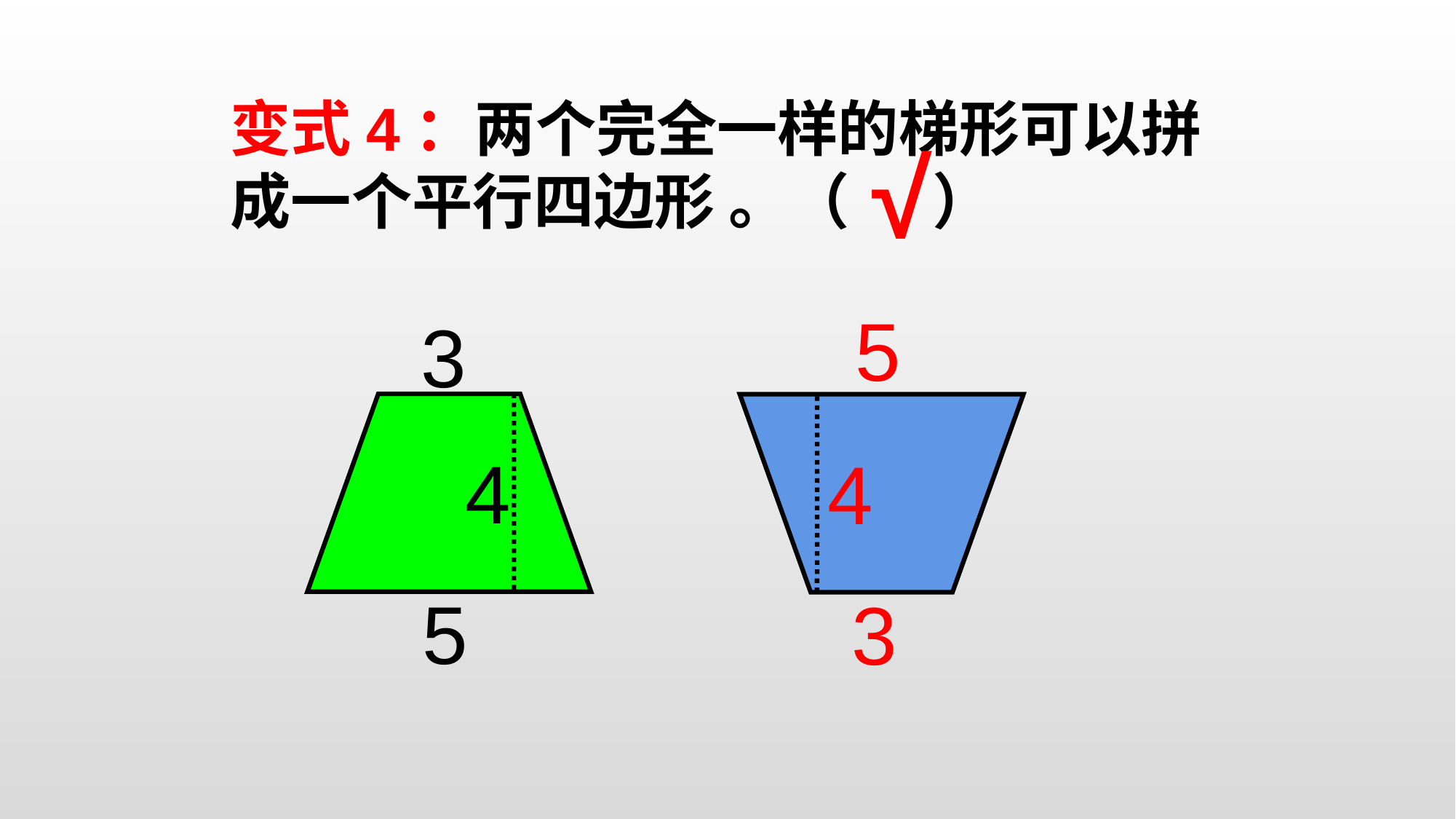

变式4：两个完全一样的梯形可以拼成一个平行四边形 。（      ）
√
5

4
3
3

4
5